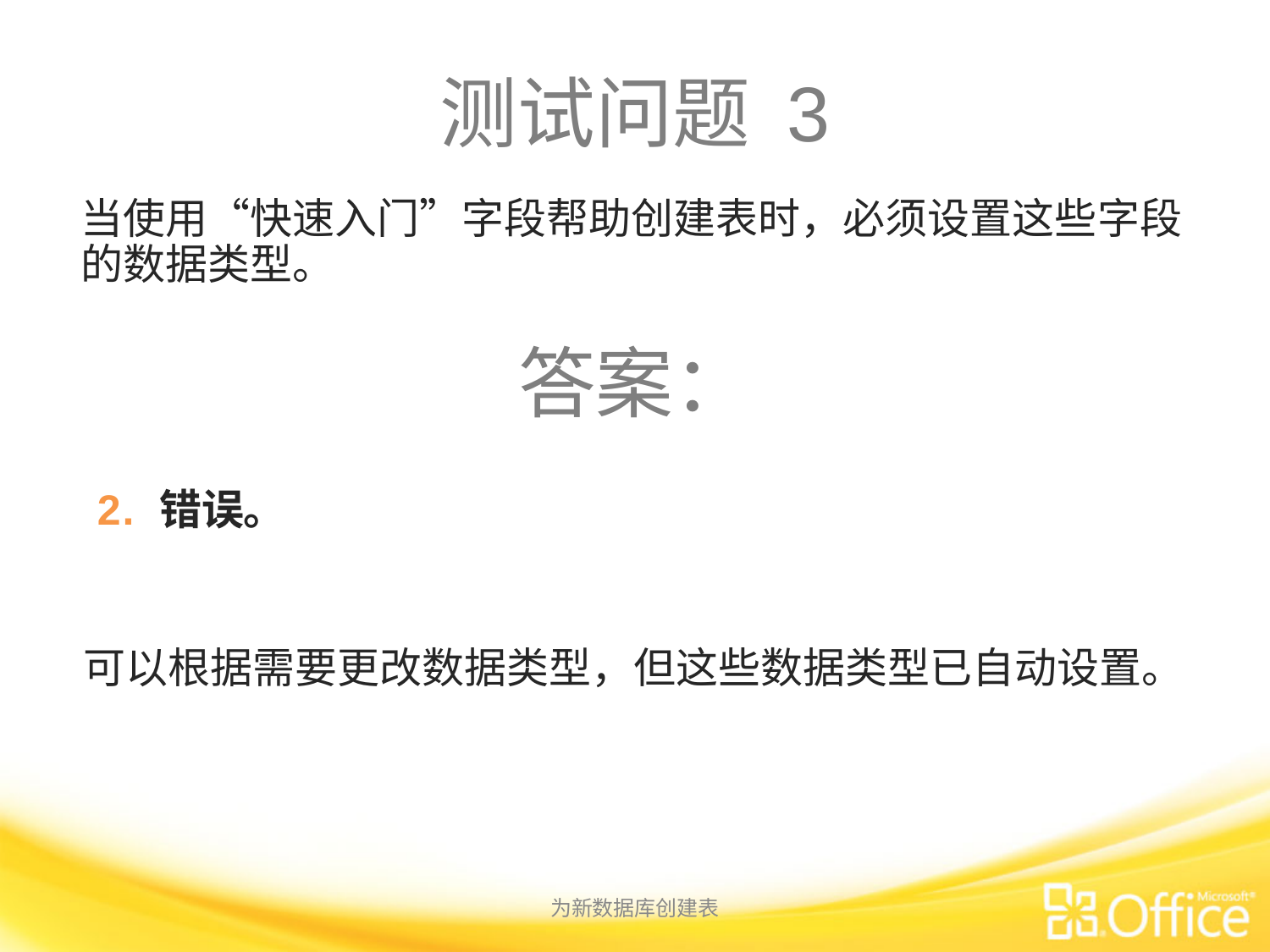

# 测试问题 3
当使用“快速入门”字段帮助创建表时，必须设置这些字段的数据类型。
答案：
错误。
可以根据需要更改数据类型，但这些数据类型已自动设置。
为新数据库创建表